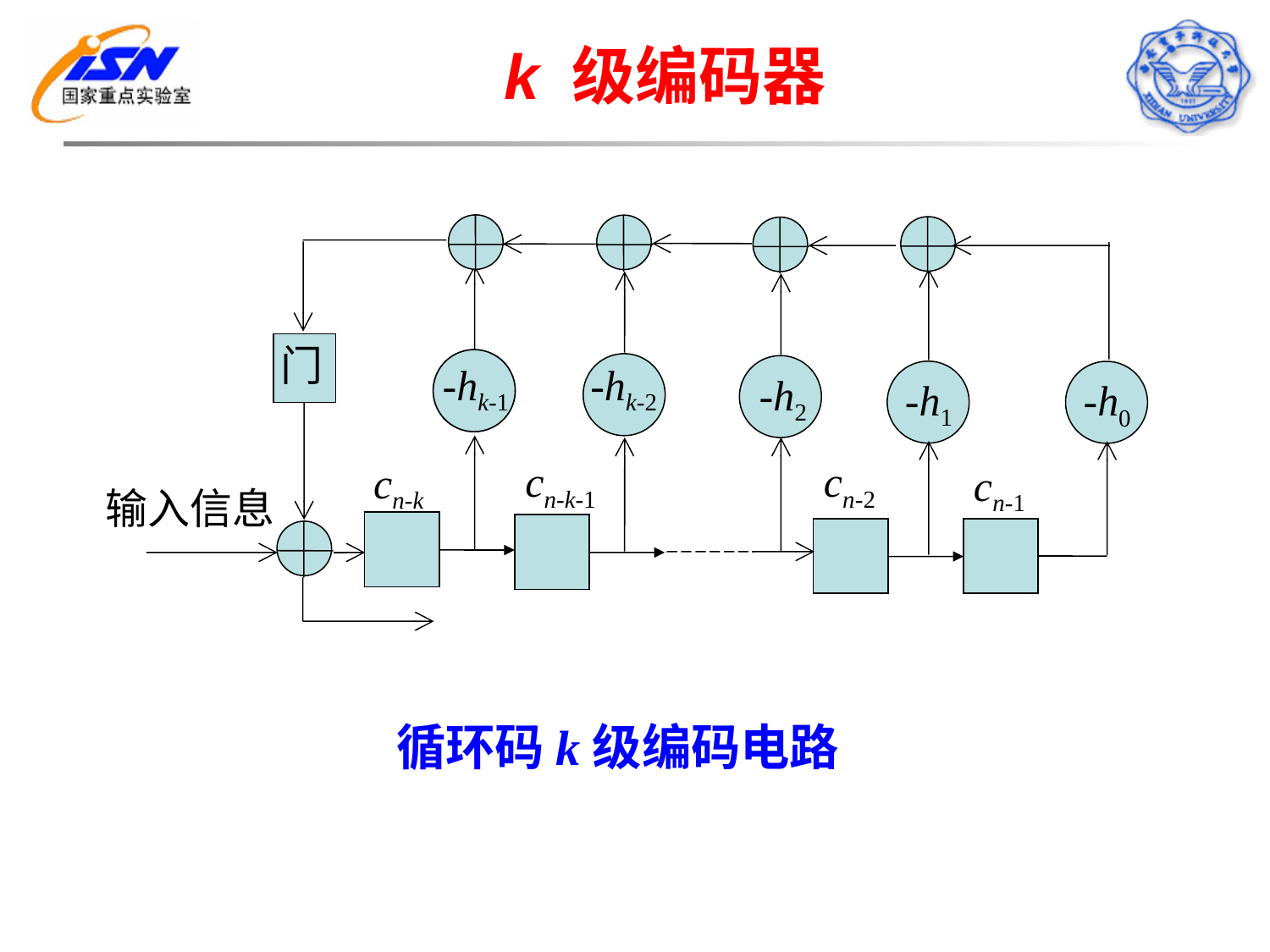

# k 级编码器

门

b1

-hk-1
-hk-2

-h2
-h1
-h0

cn-k-1
cn-2
cn-k
cn-1
输入信息

循环码k级编码电路